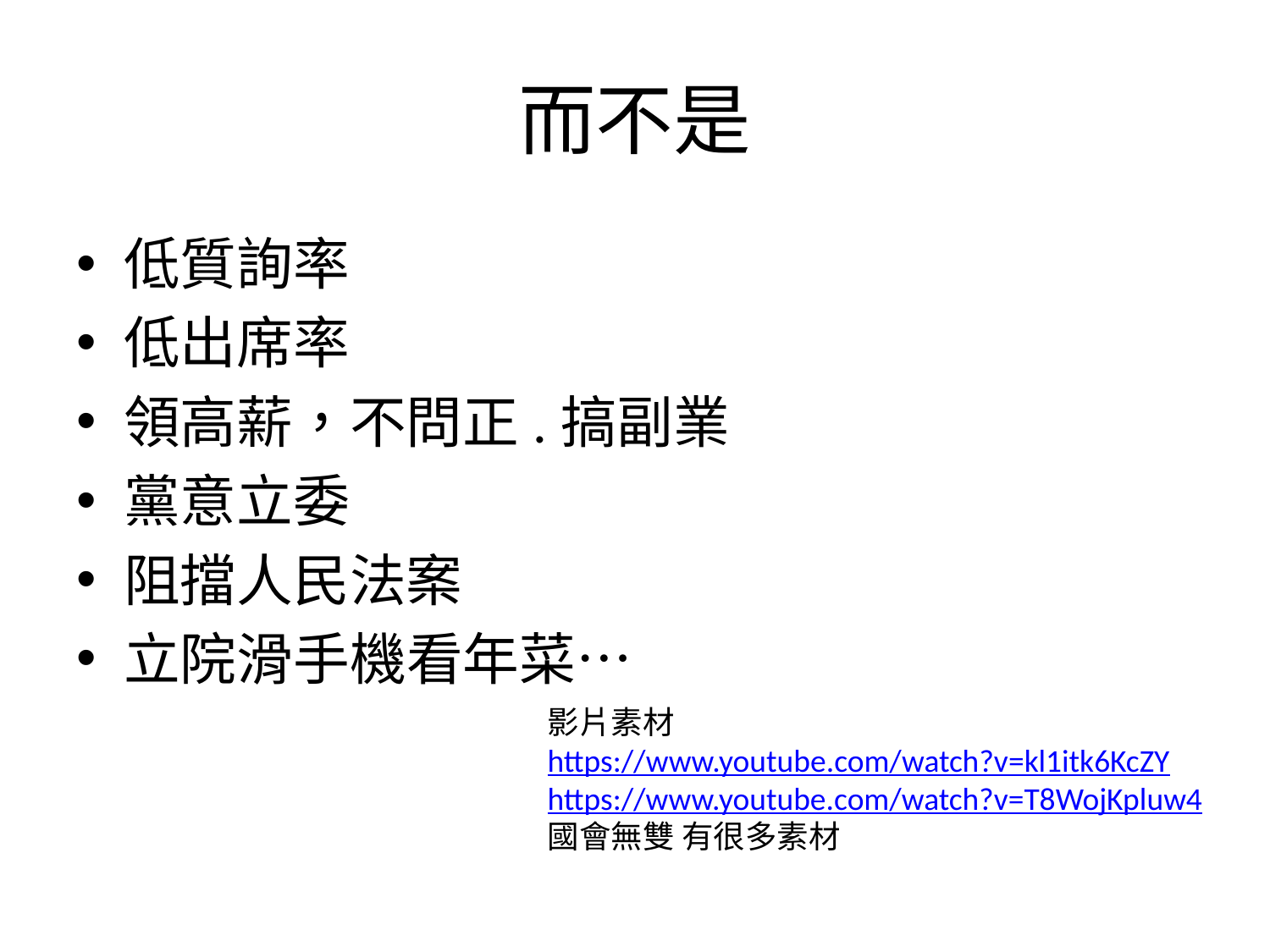

# 而不是
低質詢率
低出席率
領高薪，不問正.搞副業
黨意立委
阻擋人民法案
立院滑手機看年菜…
影片素材
https://www.youtube.com/watch?v=kl1itk6KcZY
https://www.youtube.com/watch?v=T8WojKpluw4
國會無雙 有很多素材